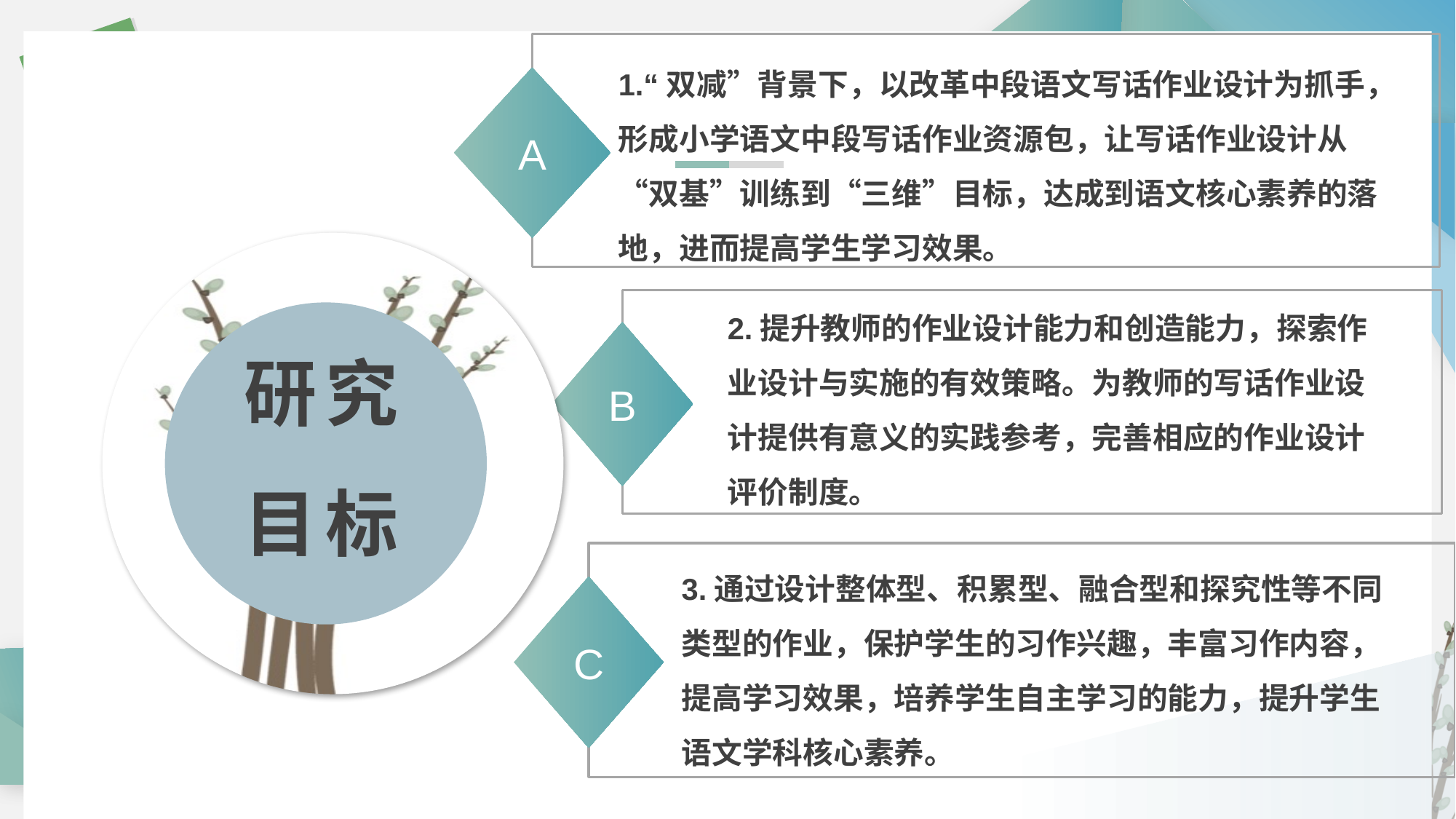

1.“双减”背景下，以改革中段语文写话作业设计为抓手，形成小学语文中段写话作业资源包，让写话作业设计从“双基”训练到“三维”目标，达成到语文核心素养的落地，进而提高学生学习效果。
A

研究目标

2.提升教师的作业设计能力和创造能力，探索作业设计与实施的有效策略。为教师的写话作业设计提供有意义的实践参考，完善相应的作业设计评价制度。

B
礼仪
对象性
点击在此录入上述图表的综合描述说明，在此录入上述图表的综合描述说明。在此录入上述图表的综合描述说明，在此录入上述图表的综合描述说明，

3.通过设计整体型、积累型、融合型和探究性等不同类型的作业，保护学生的习作兴趣，丰富习作内容，提高学习效果，培养学生自主学习的能力，提升学生语文学科核心素养。
C